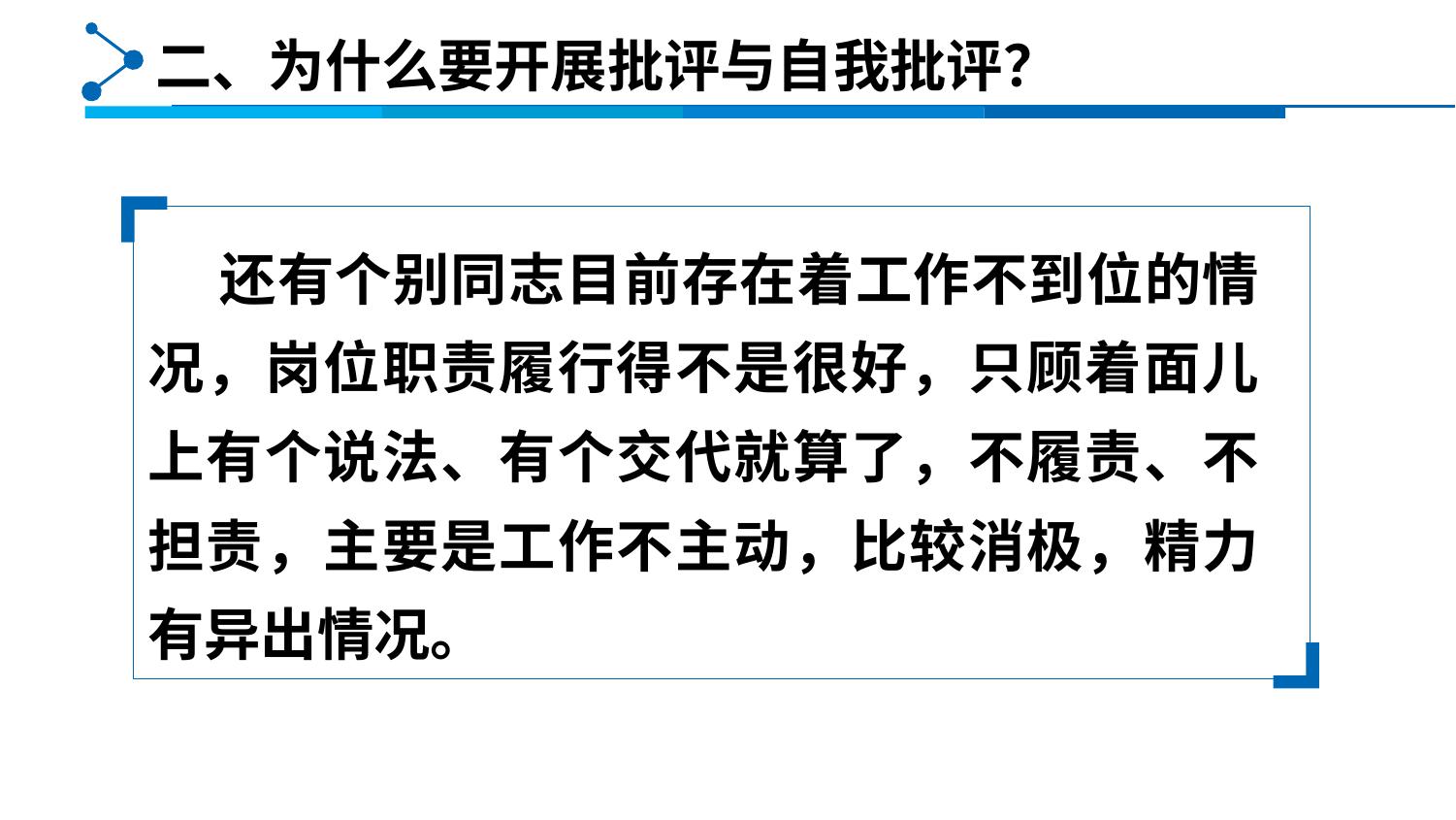

二、为什么要开展批评与自我批评？

    还有个别同志目前存在着工作不到位的情况，岗位职责履行得不是很好，只顾着面儿上有个说法、有个交代就算了，不履责、不担责，主要是工作不主动，比较消极，精力有异出情况。